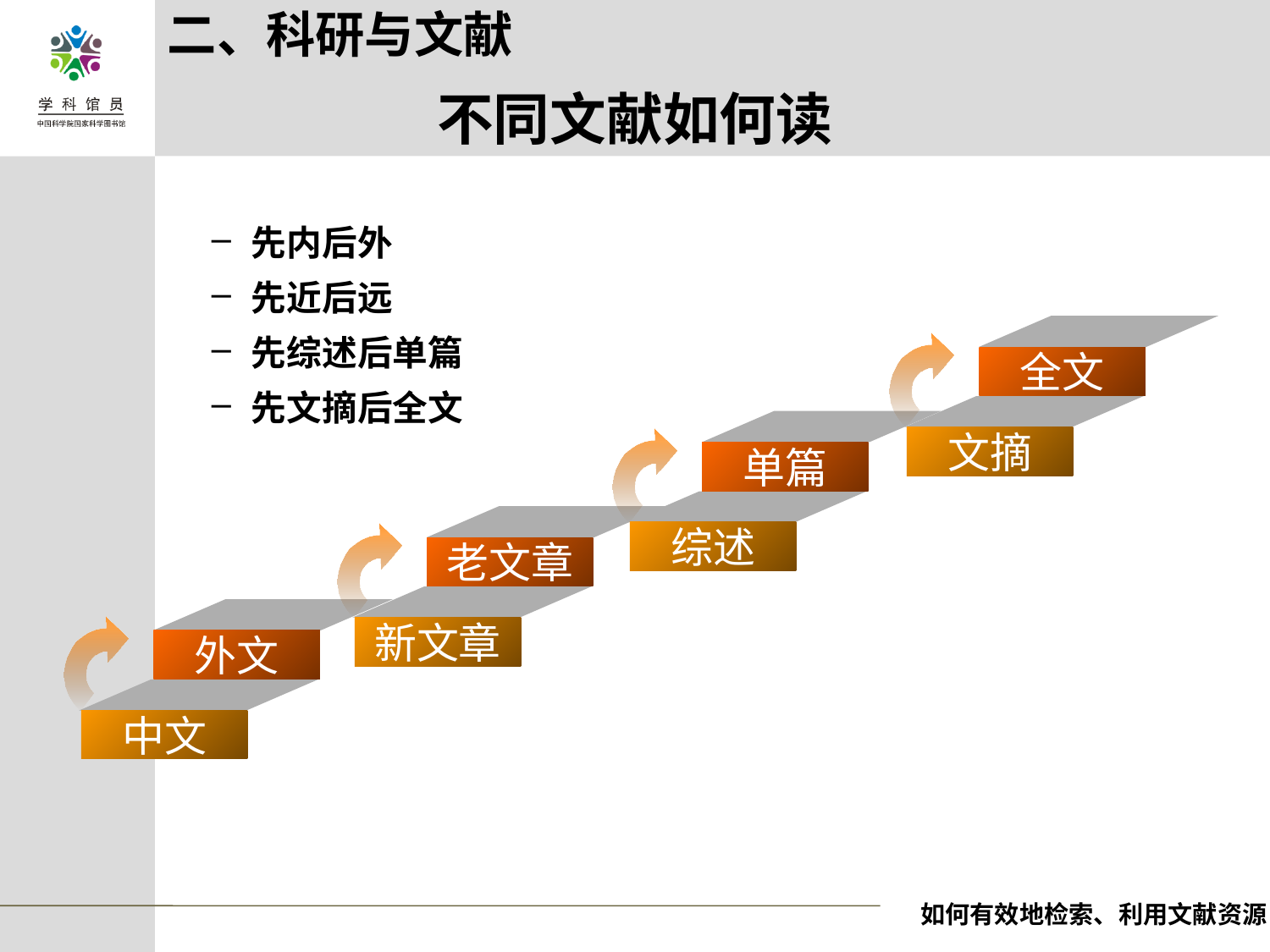

二、科研与文献
不同文献如何读
先内后外
先近后远
先综述后单篇
先文摘后全文

全文

文摘

单篇

综述

老文章

新文章

外文

中文
如何有效地检索、利用文献资源